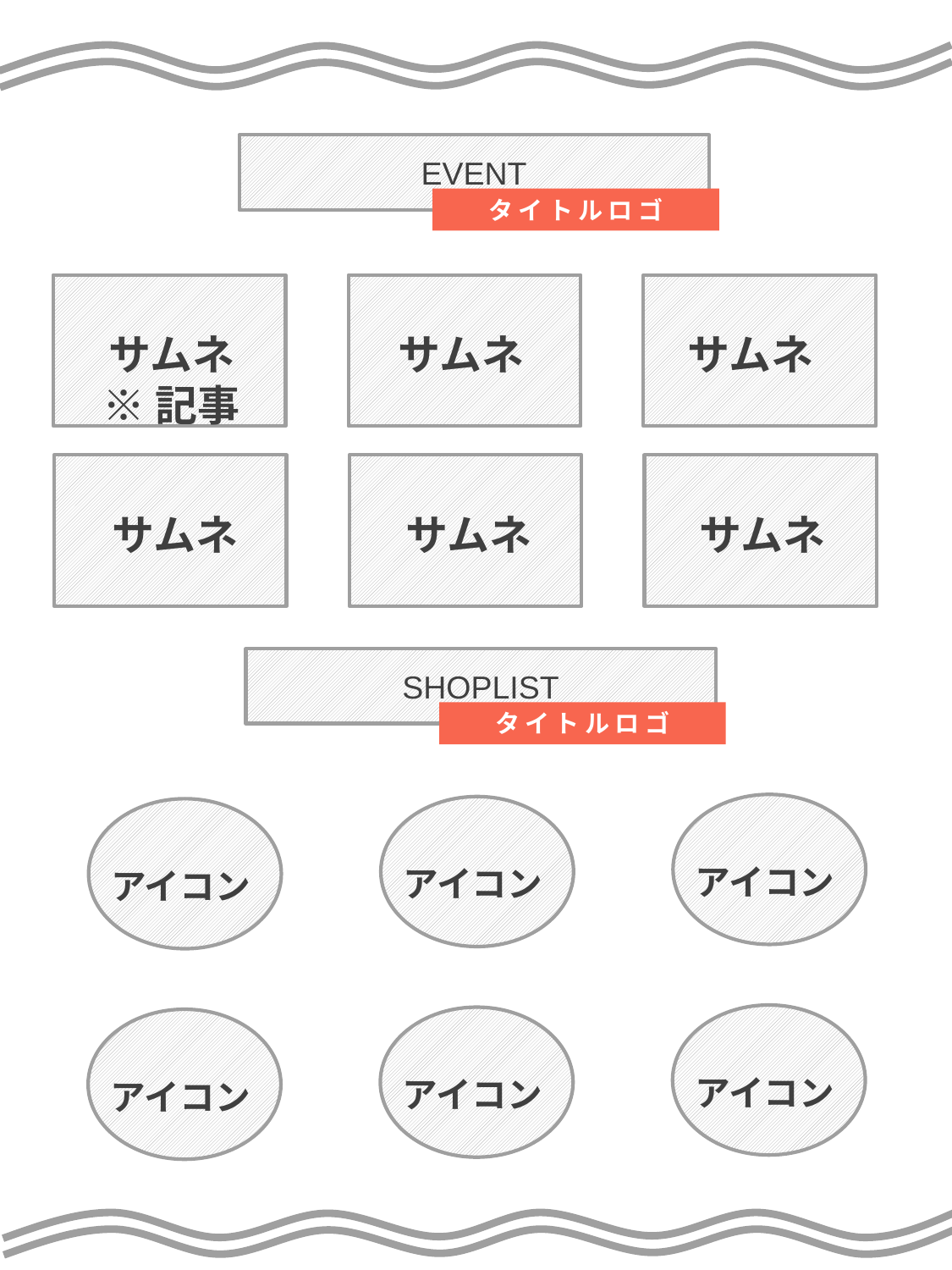

EVENT
タイトルロゴ

サムネ
※記事
サムネ
サムネ

サムネ
サムネ
サムネ
SHOPLIST
タイトルロゴ

アイコン

アイコン

アイコン

アイコン

アイコン

アイコン